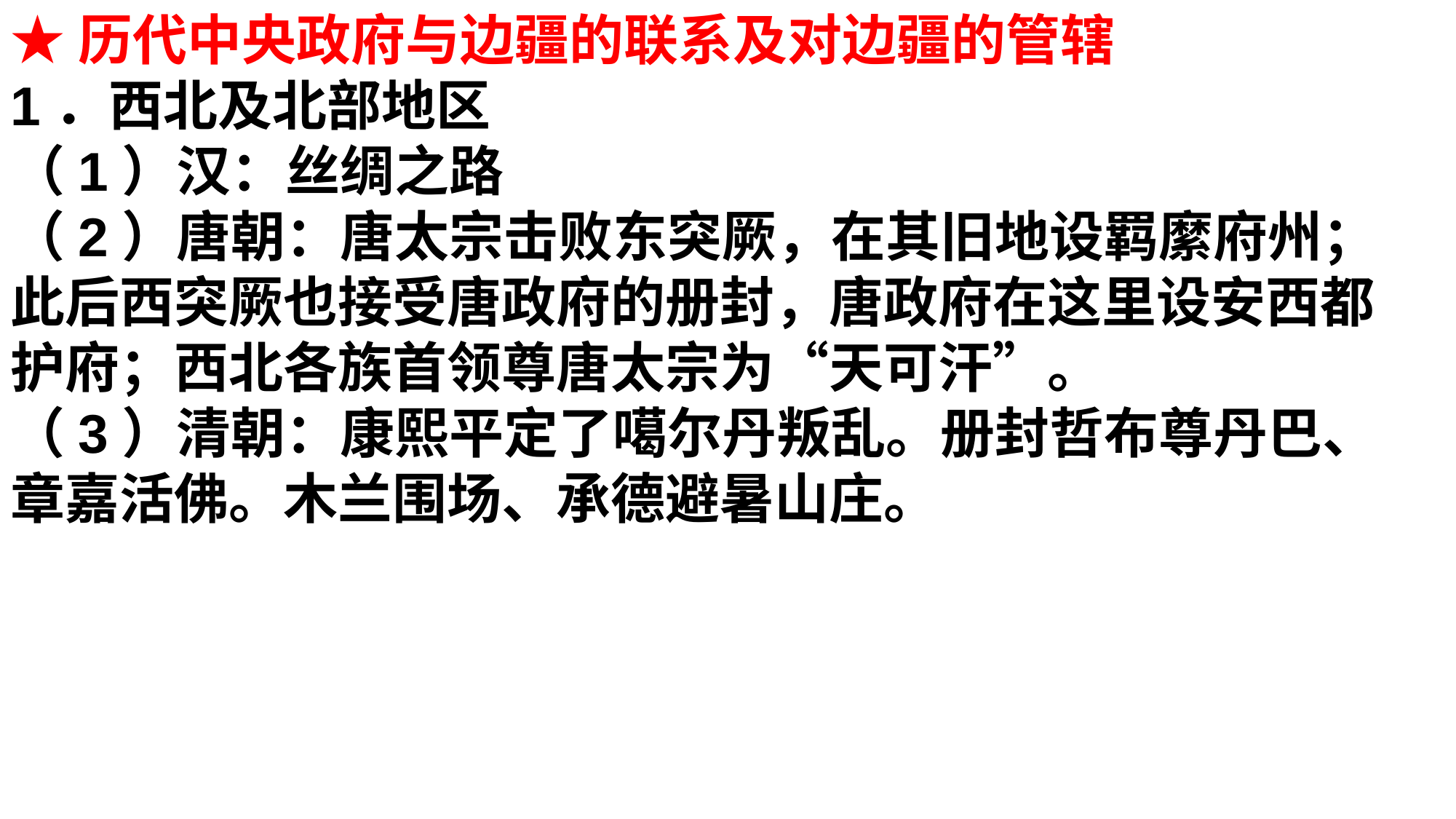

★历代中央政府与边疆的联系及对边疆的管辖
1．西北及北部地区
（1）汉：丝绸之路
（2）唐朝：唐太宗击败东突厥，在其旧地设羁縻府州；此后西突厥也接受唐政府的册封，唐政府在这里设安西都护府；西北各族首领尊唐太宗为“天可汗”。
（3）清朝：康熙平定了噶尔丹叛乱。册封哲布尊丹巴、章嘉活佛。木兰围场、承德避暑山庄。